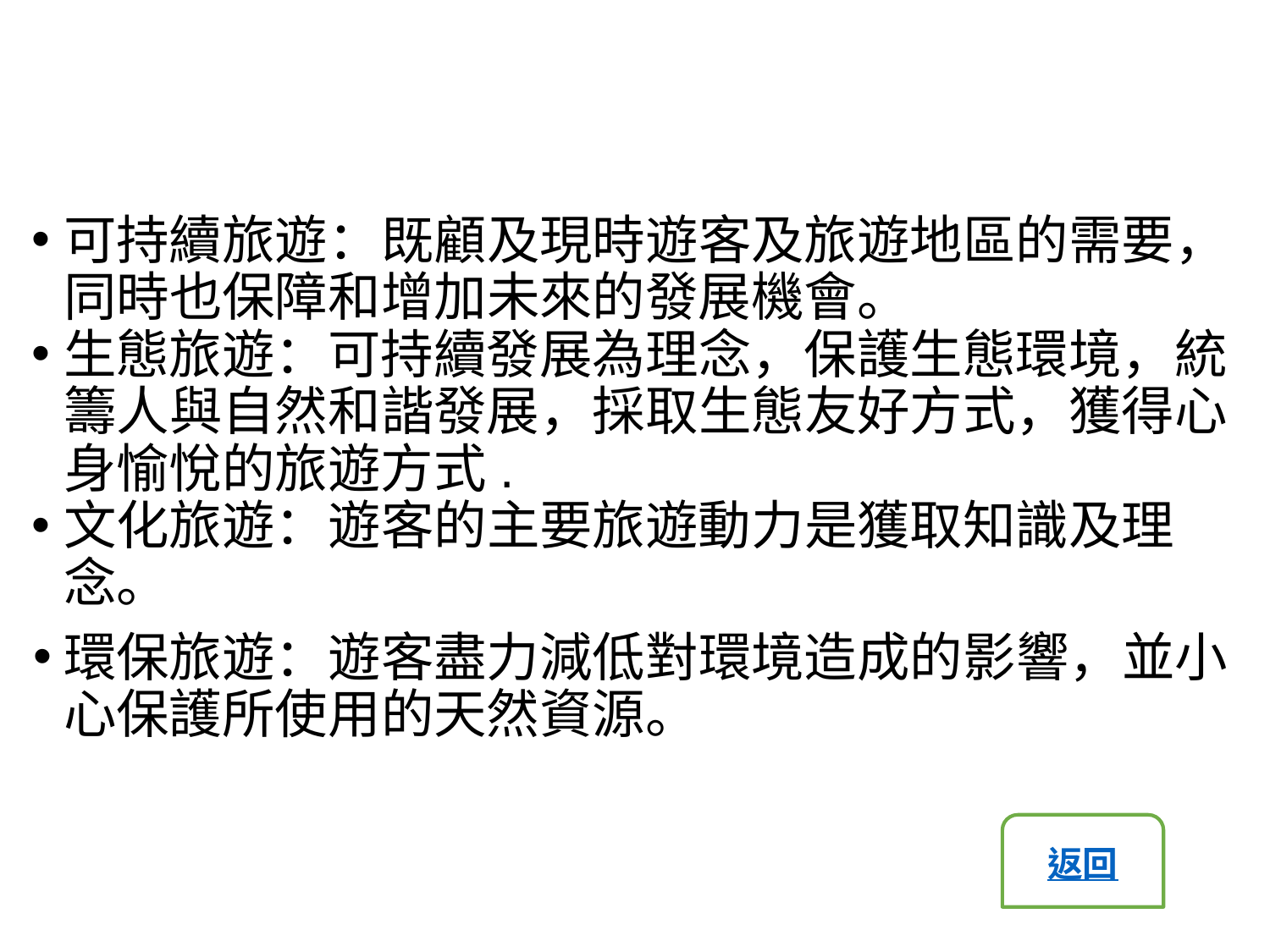

可持續旅遊：既顧及現時遊客及旅遊地區的需要，同時也保障和增加未來的發展機會。
生態旅遊：可持續發展為理念，保護生態環境，統籌人與自然和諧發展，採取生態友好方式，獲得心身愉悅的旅遊方式.
文化旅遊：遊客的主要旅遊動力是獲取知識及理念。
環保旅遊：遊客盡力減低對環境造成的影響，並小心保護所使用的天然資源。

返回